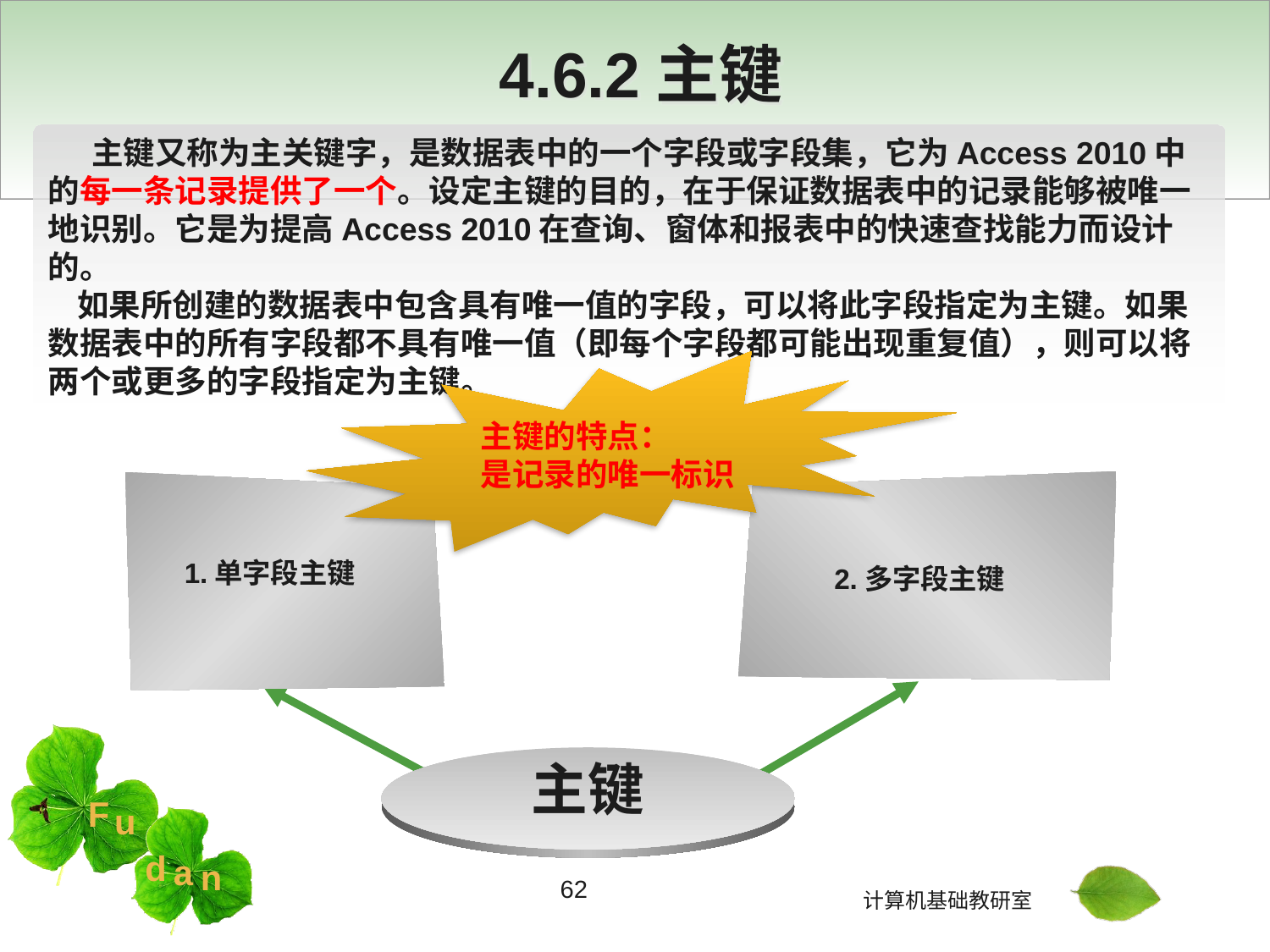

# 4.6.2主键
     主键又称为主关键字，是数据表中的一个字段或字段集，它为Access 2010中的每一条记录提供了一个。设定主键的目的，在于保证数据表中的记录能够被唯一地识别。它是为提高Access 2010在查询、窗体和报表中的快速查找能力而设计的。
   如果所创建的数据表中包含具有唯一值的字段，可以将此字段指定为主键。如果数据表中的所有字段都不具有唯一值（即每个字段都可能出现重复值），则可以将两个或更多的字段指定为主键。
主键的特点：
是记录的唯一标识

1.单字段主键
2.多字段主键

主键

62